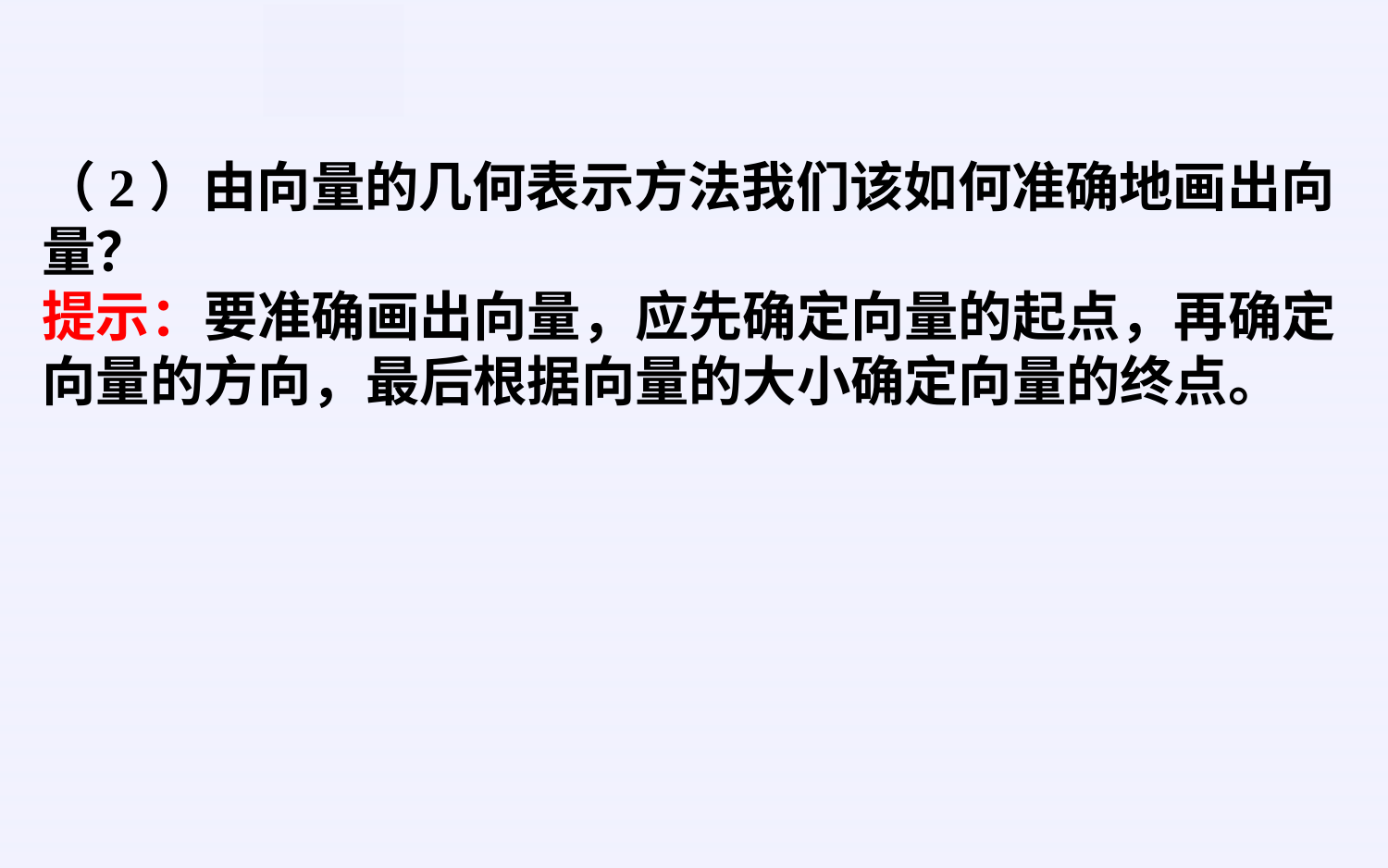

（2）由向量的几何表示方法我们该如何准确地画出向量？
提示：要准确画出向量，应先确定向量的起点，再确定向量的方向，最后根据向量的大小确定向量的终点。